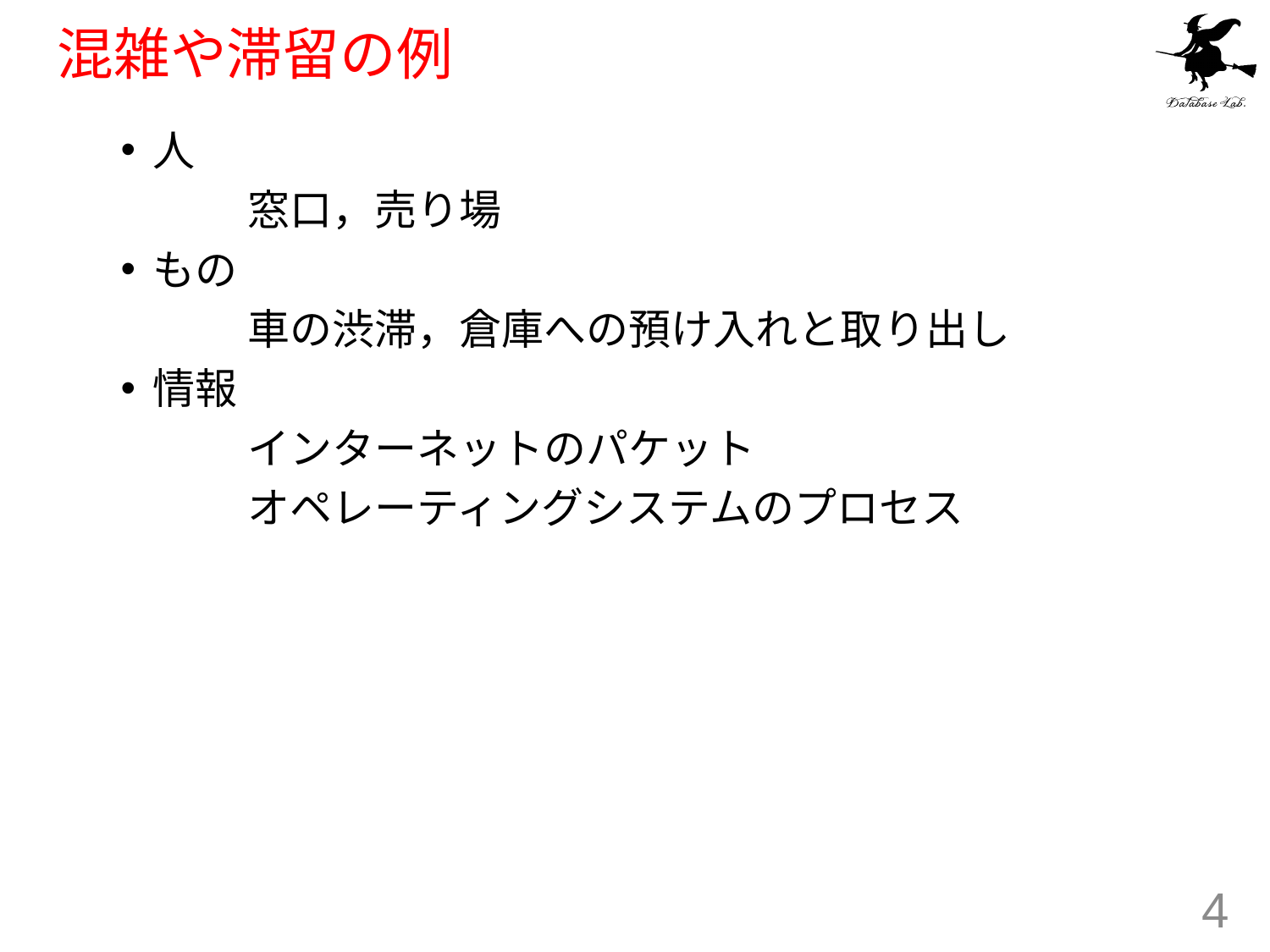

# 混雑や滞留の例
人
	窓口，売り場
もの
	車の渋滞，倉庫への預け入れと取り出し
情報
	インターネットのパケット
	オペレーティングシステムのプロセス
4